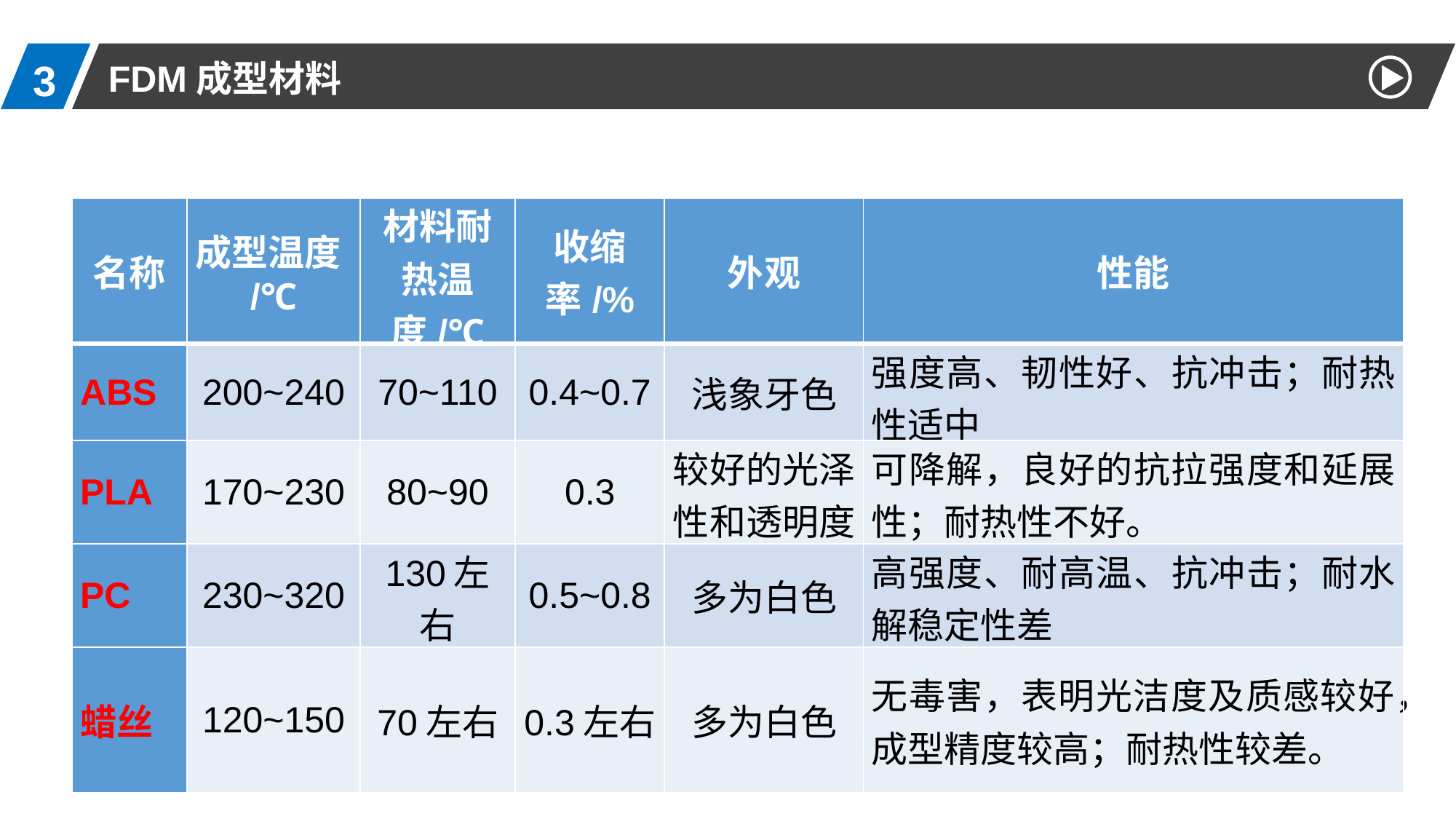

3
FDM成型材料

| 名称 | 成型温度/℃ | 材料耐热温度/℃ | 收缩率/% | 外观 | 性能 |
| --- | --- | --- | --- | --- | --- |
| ABS | 200~240 | 70~110 | 0.4~0.7 | 浅象牙色 | 强度高、韧性好、抗冲击；耐热性适中 |
| PLA | 170~230 | 80~90 | 0.3 | 较好的光泽性和透明度 | 可降解，良好的抗拉强度和延展性；耐热性不好。 |
| PC | 230~320 | 130左右 | 0.5~0.8 | 多为白色 | 高强度、耐高温、抗冲击；耐水解稳定性差 |
| 蜡丝 | 120~150 | 70左右 | 0.3左右 | 多为白色 | 无毒害，表明光洁度及质感较好，成型精度较高；耐热性较差。 |